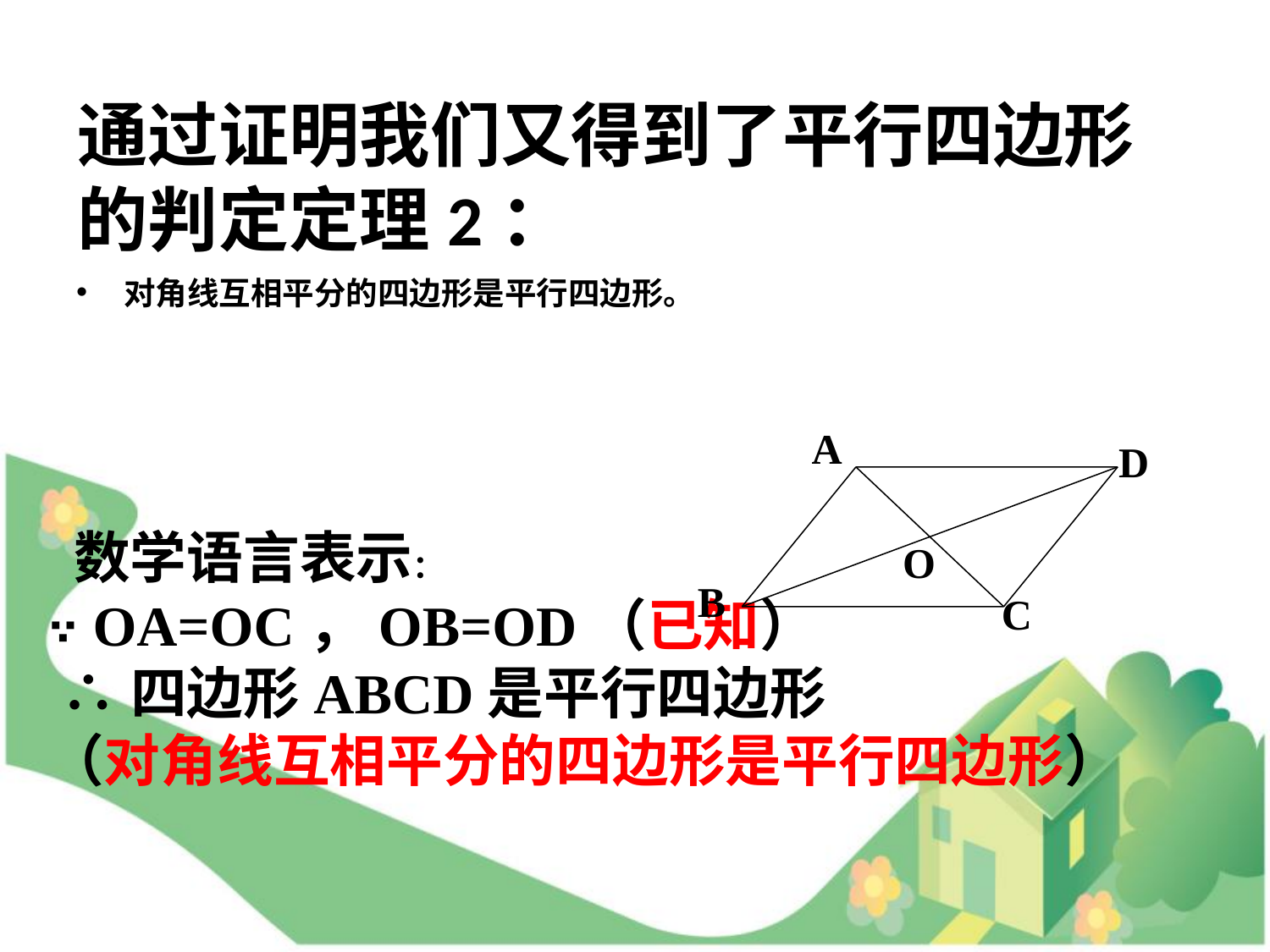

# 通过证明我们又得到了平行四边形的判定定理2：

对角线互相平分的四边形是平行四边形。

A

O
C

D
B
 数学语言表示：
∵ OA=OC，OB=OD（已知）
 ∴四边形ABCD是平行四边形
（对角线互相平分的四边形是平行四边形）